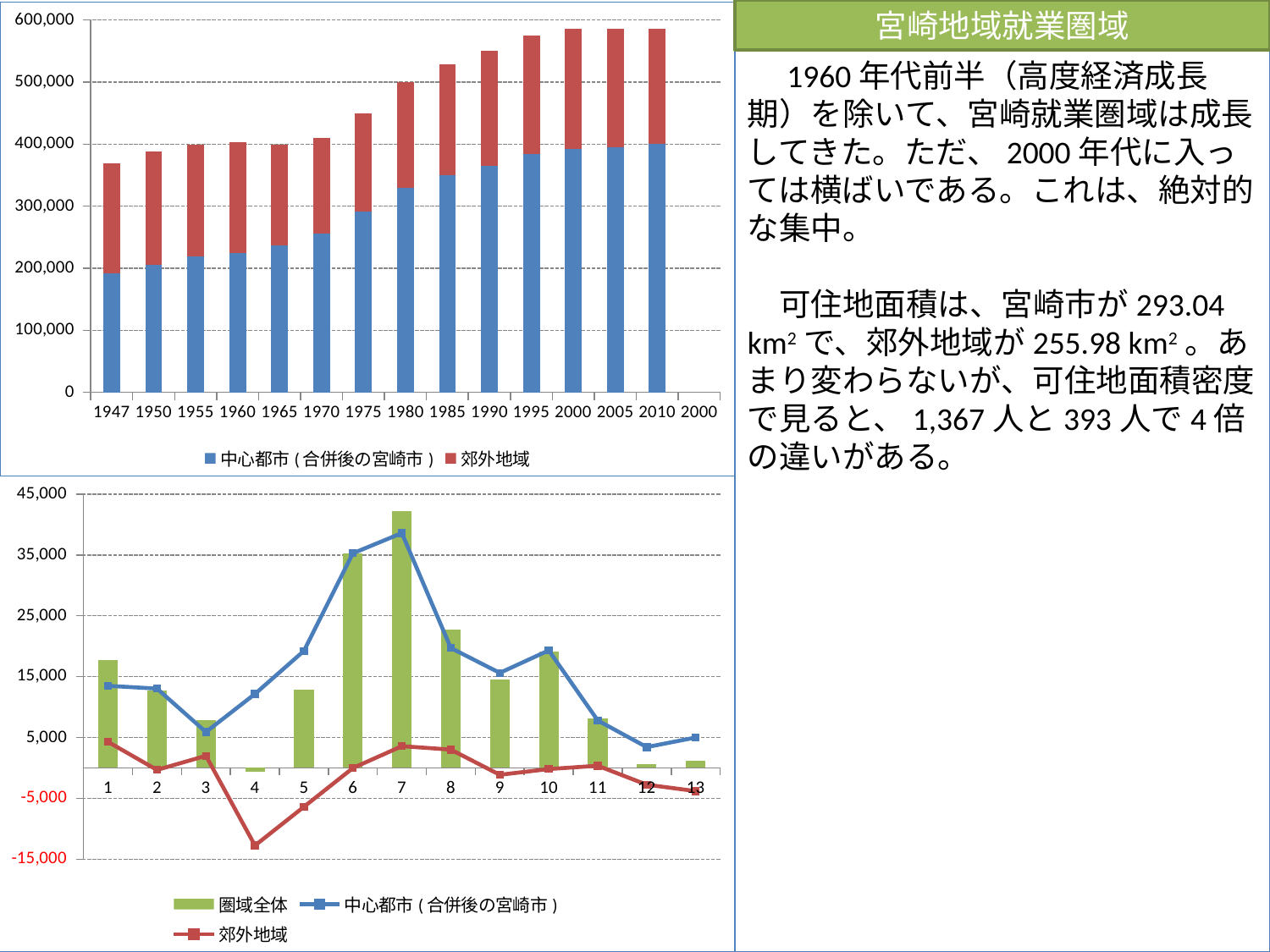

宮崎地域就業圏域

[unsupported chart]

　1960年代前半（高度経済成長期）を除いて、宮崎就業圏域は成長してきた。ただ、2000年代に入っては横ばいである。これは、絶対的な集中。

　可住地面積は、宮崎市が293.04 km2で、郊外地域が255.98 km2。あまり変わらないが、可住地面積密度で見ると、1,367人と393人で4倍の違いがある。

### Chart

| Category |  |  |  |
|---|---|---|---|